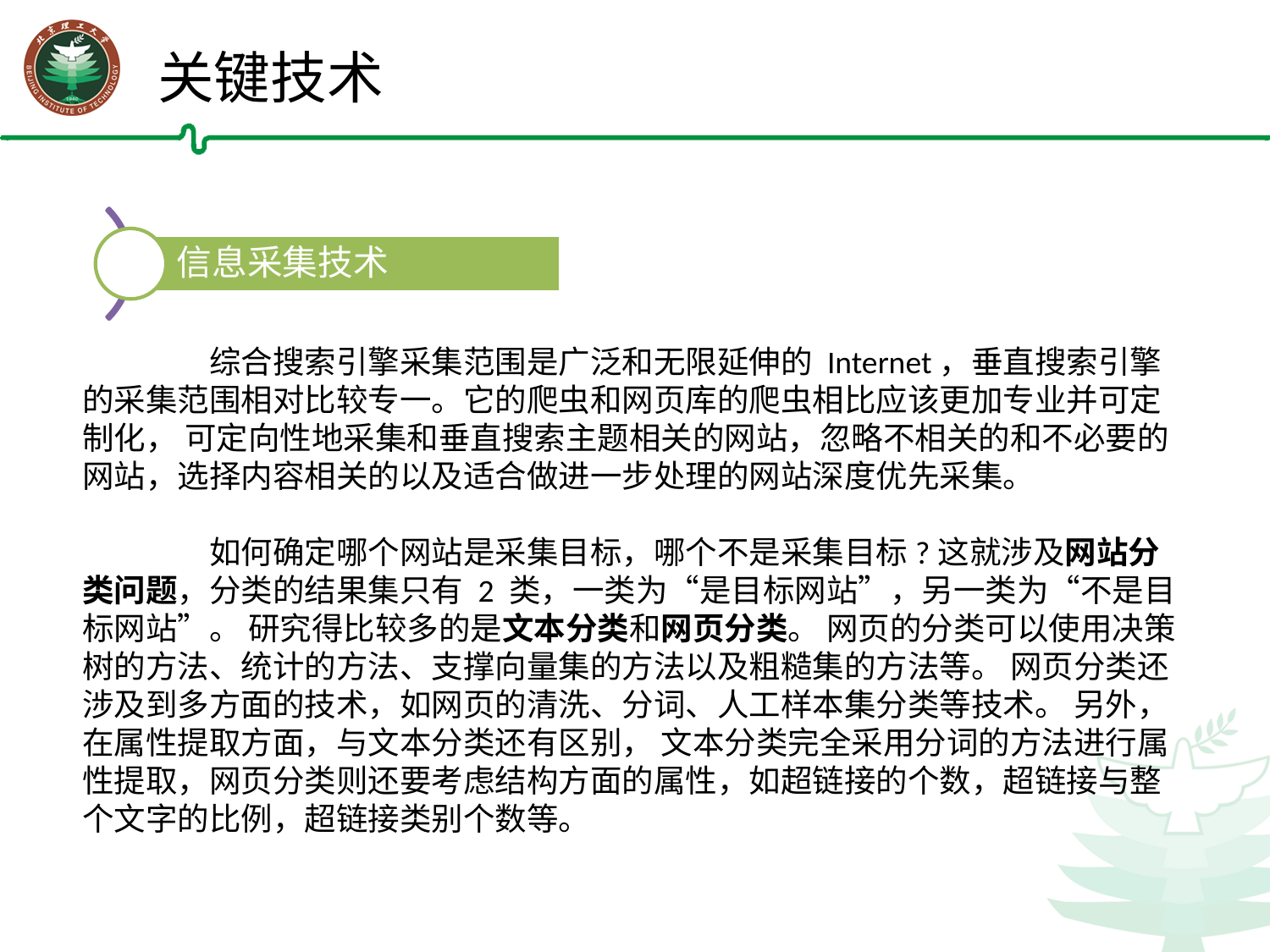

关键技术
信息采集技术
	综合搜索引擎采集范围是广泛和无限延伸的 Internet，垂直搜索引擎的采集范围相对比较专一。它的爬虫和网页库的爬虫相比应该更加专业并可定制化， 可定向性地采集和垂直搜索主题相关的网站，忽略不相关的和不必要的网站，选择内容相关的以及适合做进一步处理的网站深度优先采集。

	如何确定哪个网站是采集目标，哪个不是采集目标?这就涉及网站分类问题，分类的结果集只有 2 类，一类为“是目标网站”，另一类为“不是目标网站”。 研究得比较多的是文本分类和网页分类。 网页的分类可以使用决策树的方法、统计的方法、支撑向量集的方法以及粗糙集的方法等。 网页分类还涉及到多方面的技术，如网页的清洗、分词、人工样本集分类等技术。 另外，在属性提取方面，与文本分类还有区别， 文本分类完全采用分词的方法进行属性提取，网页分类则还要考虑结构方面的属性，如超链接的个数，超链接与整个文字的比例，超链接类别个数等。